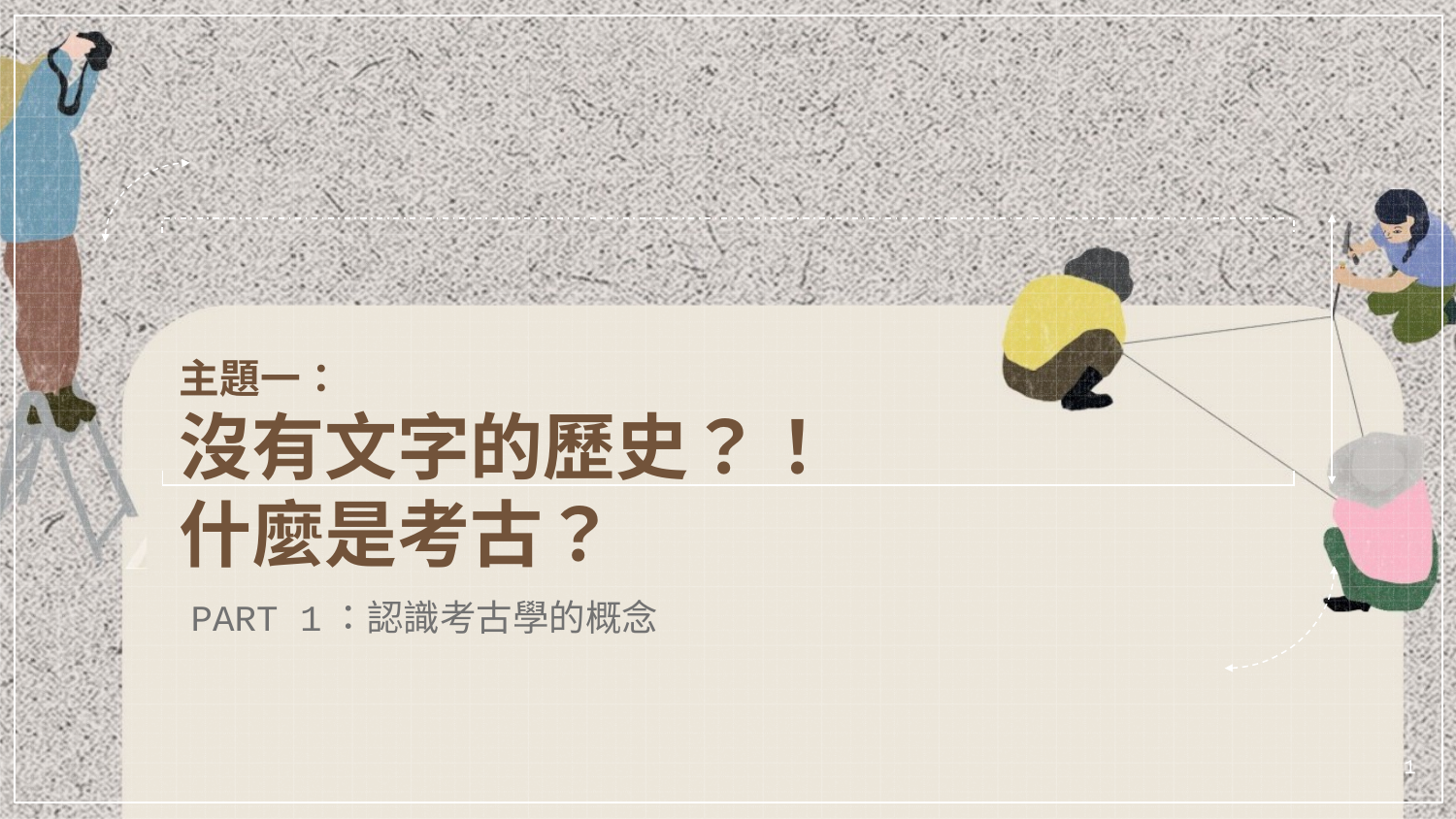

# 主題一： 沒有文字的歷史？！ 什麼是考古？
PART 1：認識考古學的概念
1